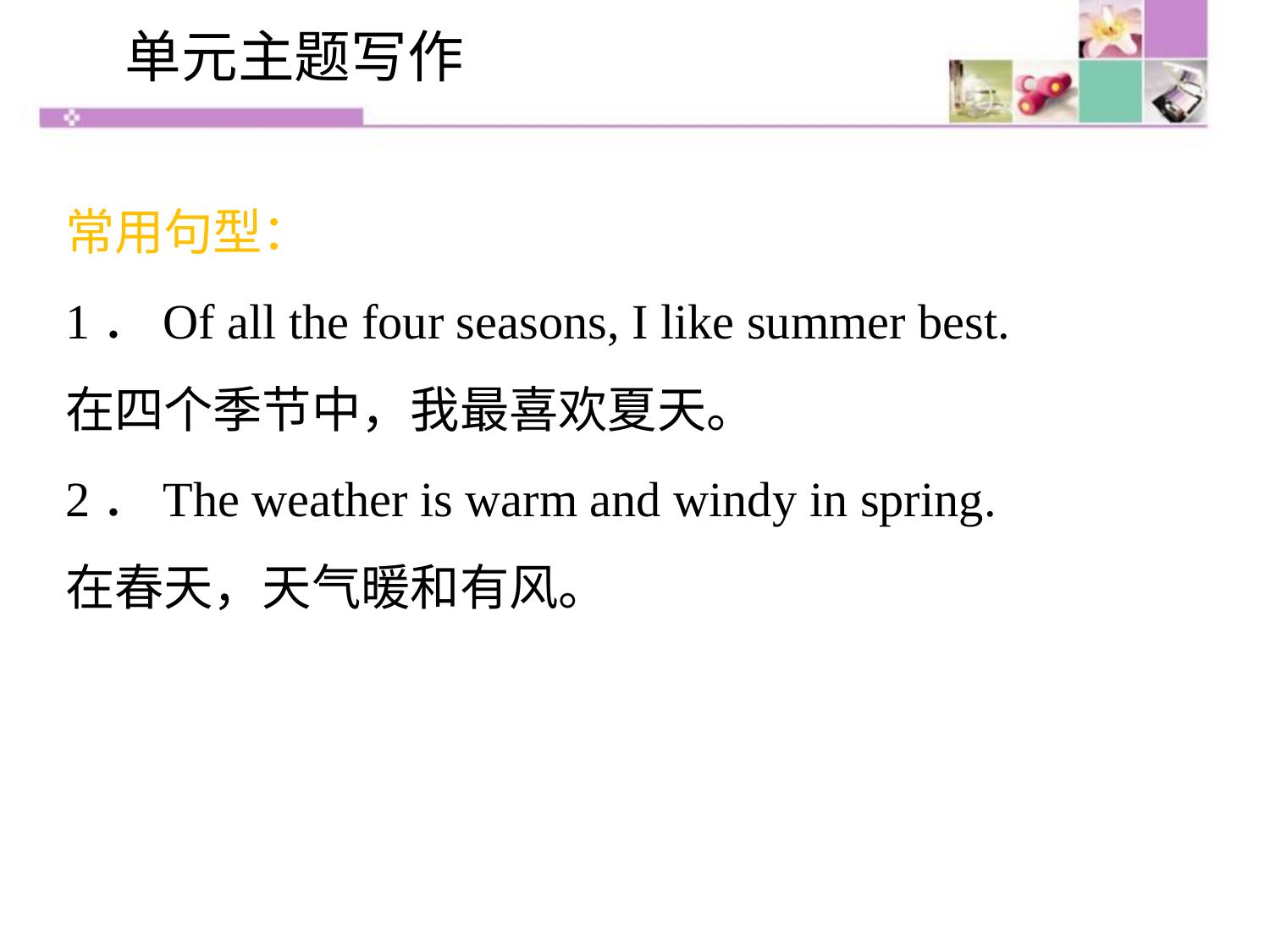

单元主题写作
常用句型：
1．Of all the four seasons, I like summer best.
在四个季节中，我最喜欢夏天。
2．The weather is warm and windy in spring.
在春天，天气暖和有风。